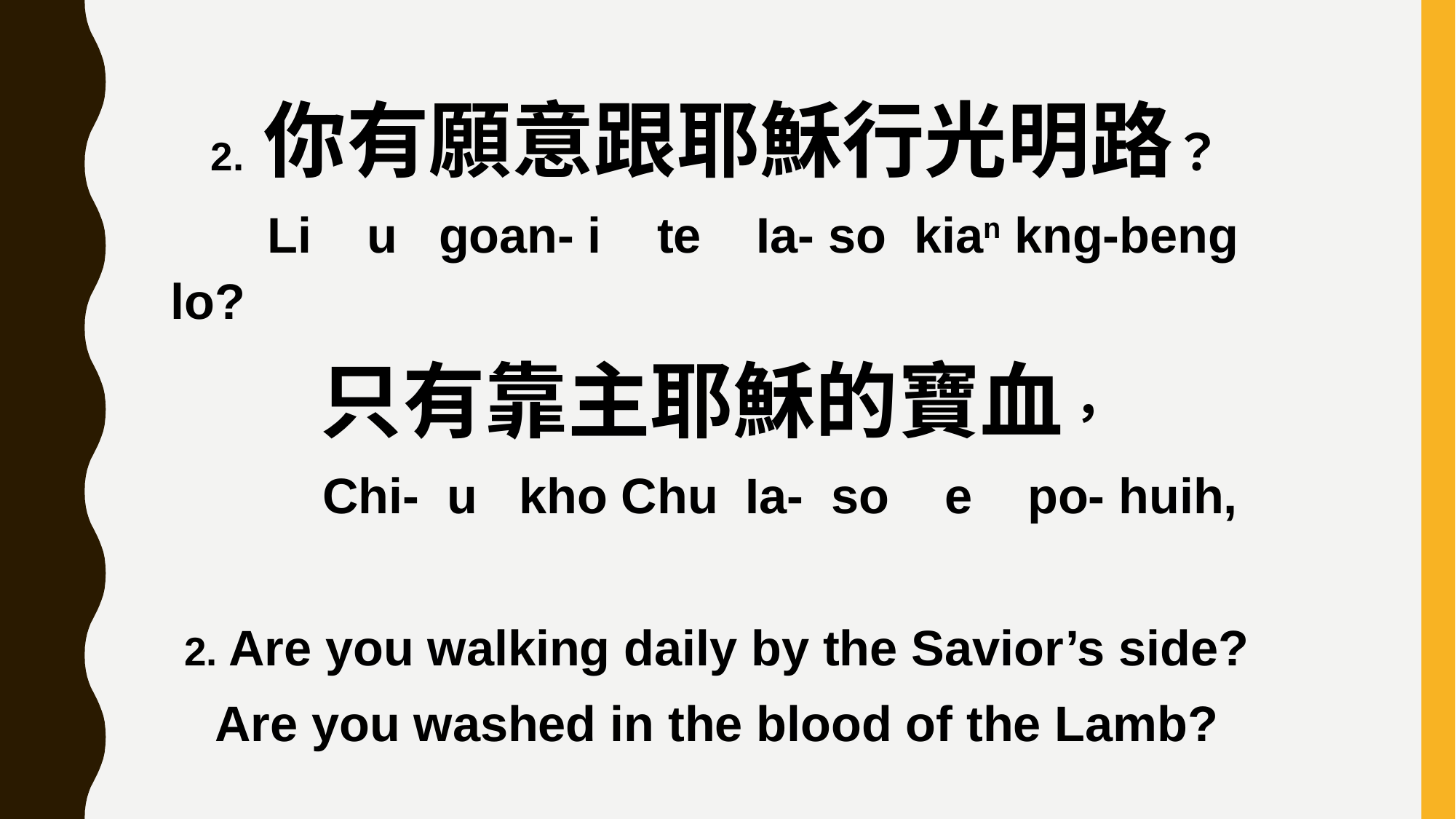

2. 你有願意跟耶穌行光明路？
       Li    u   goan- i    te    Ia- so  kian kng-beng lo?
只有靠主耶穌的寶血，
           Chi-  u   kho Chu  Ia-  so    e    po- huih,

2. Are you walking daily by the Savior’s side?
Are you washed in the blood of the Lamb?